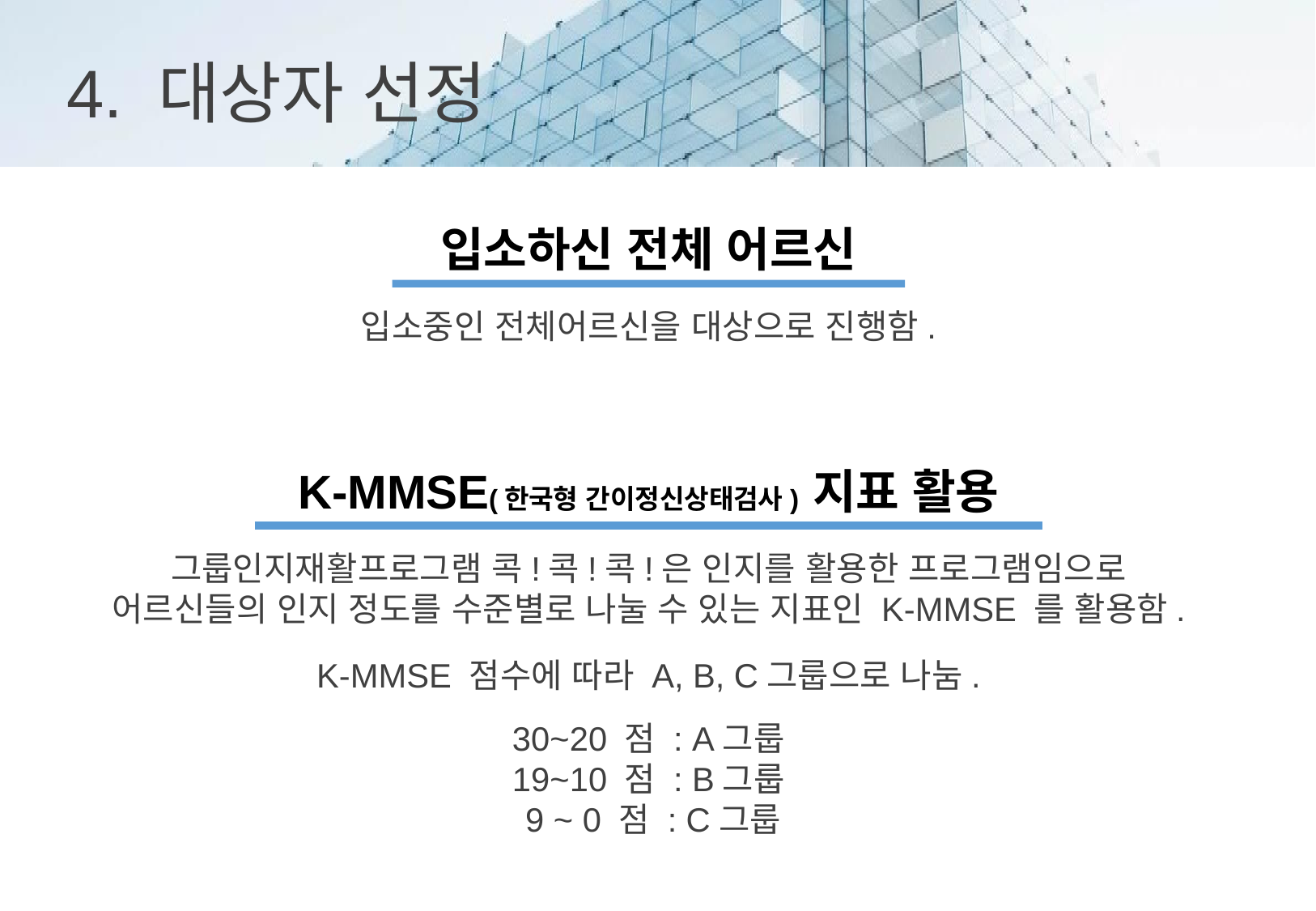

4. 대상자 선정
입소하신 전체 어르신
입소중인 전체어르신을 대상으로 진행함.
K-MMSE(한국형 간이정신상태검사) 지표 활용
그룹인지재활프로그램 콕!콕!콕!은 인지를 활용한 프로그램임으로
어르신들의 인지 정도를 수준별로 나눌 수 있는 지표인 K-MMSE 를 활용함.
K-MMSE 점수에 따라 A, B, C그룹으로 나눔.

30~20 점 : A그룹
19~10 점 : B그룹
 9 ~ 0 점 : C그룹